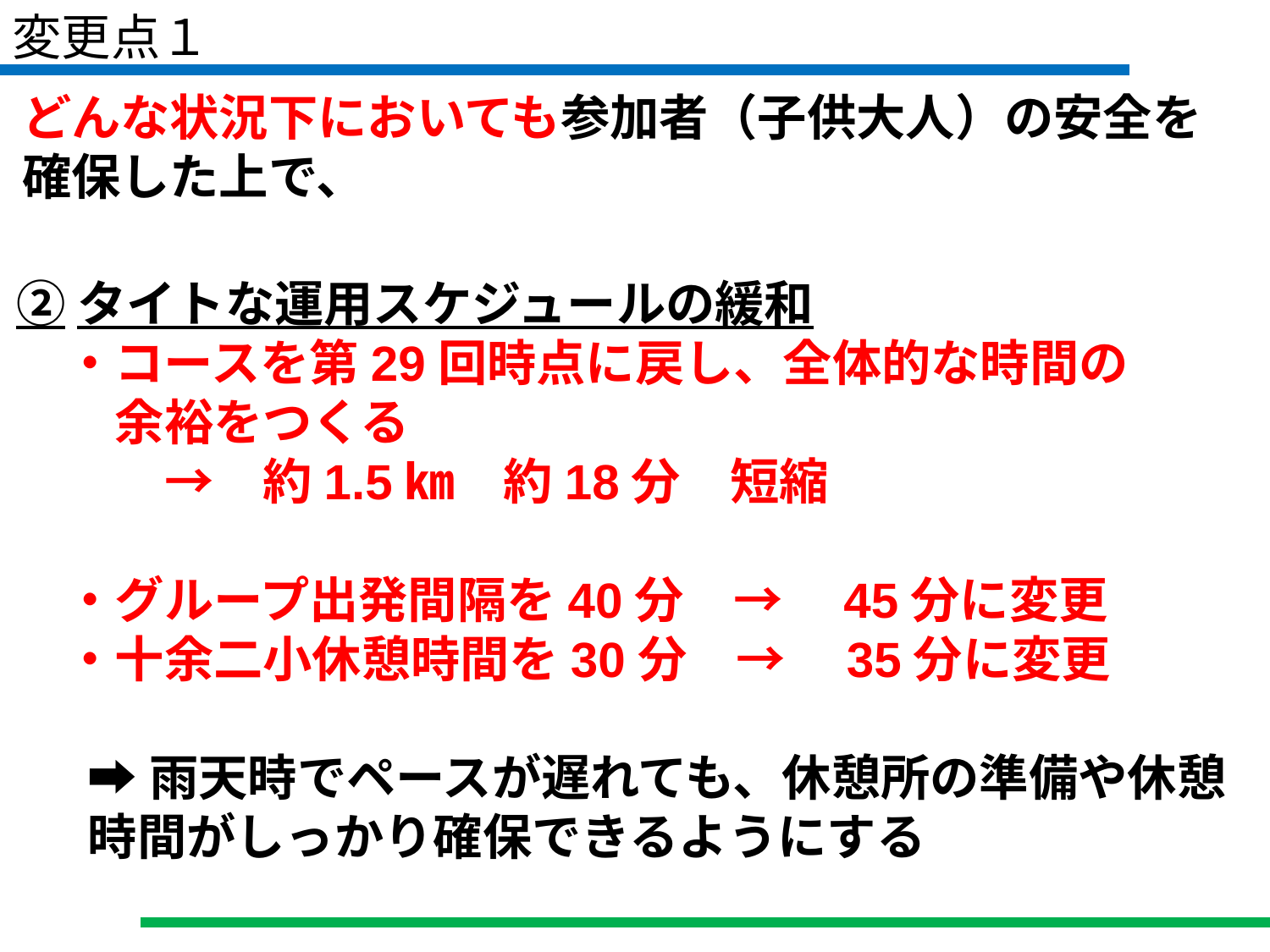

変更点１
どんな状況下においても参加者（子供大人）の安全を確保した上で、

②タイトな運用スケジュールの緩和
　・コースを第29回時点に戻し、全体的な時間の
　　余裕をつくる
　　　→　約1.5㎞　約18分　短縮

　・グループ出発間隔を40分　→　45分に変更
　・十余二小休憩時間を30分　→　35分に変更

➡雨天時でペースが遅れても、休憩所の準備や休憩時間がしっかり確保できるようにする